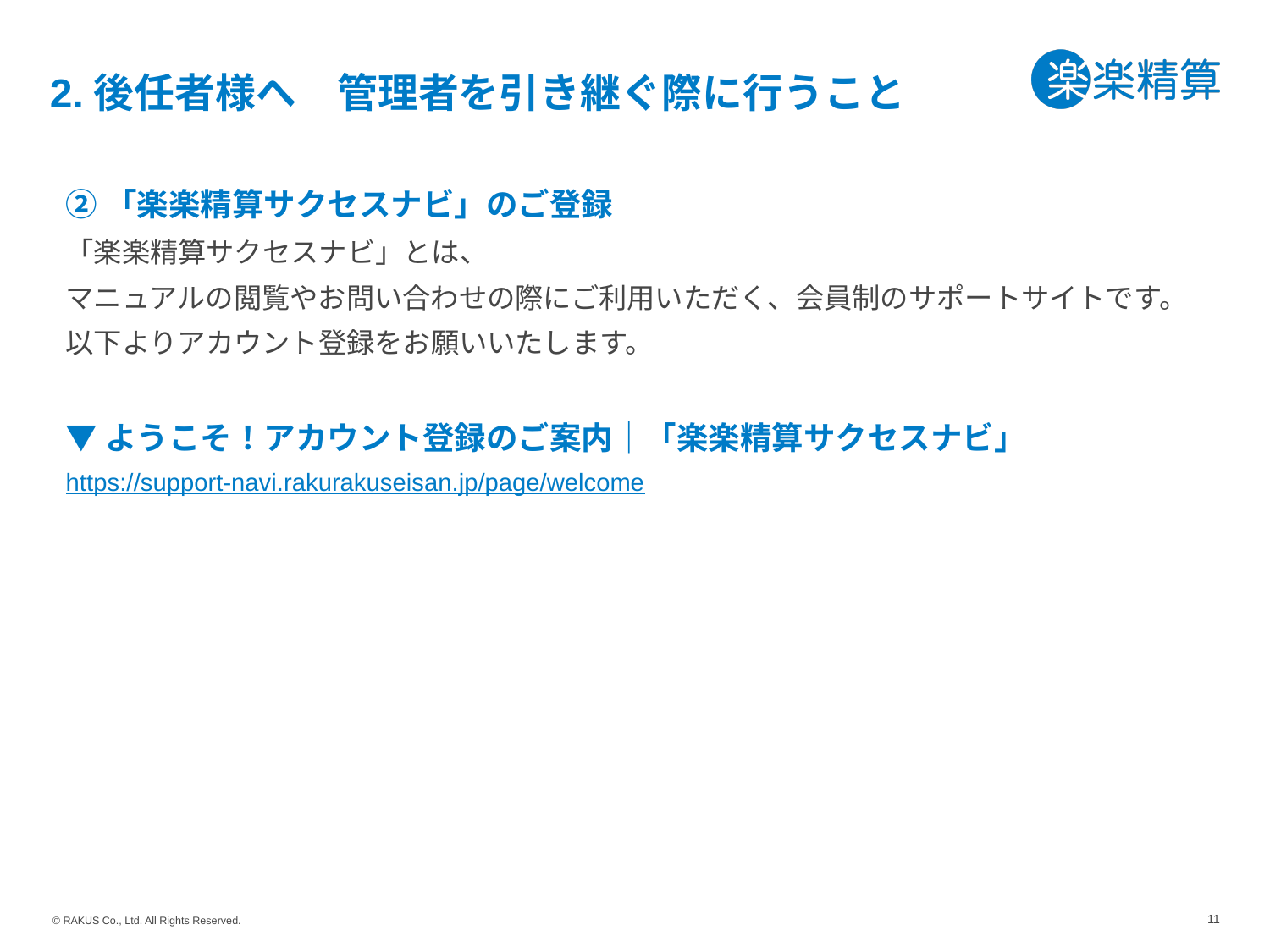

# 2.後任者様へ　管理者を引き継ぐ際に行うこと
②「楽楽精算サクセスナビ」のご登録
「楽楽精算サクセスナビ」とは、
マニュアルの閲覧やお問い合わせの際にご利用いただく、会員制のサポートサイトです。
以下よりアカウント登録をお願いいたします。
▼ようこそ！アカウント登録のご案内｜「楽楽精算サクセスナビ」
https://support-navi.rakurakuseisan.jp/page/welcome

11